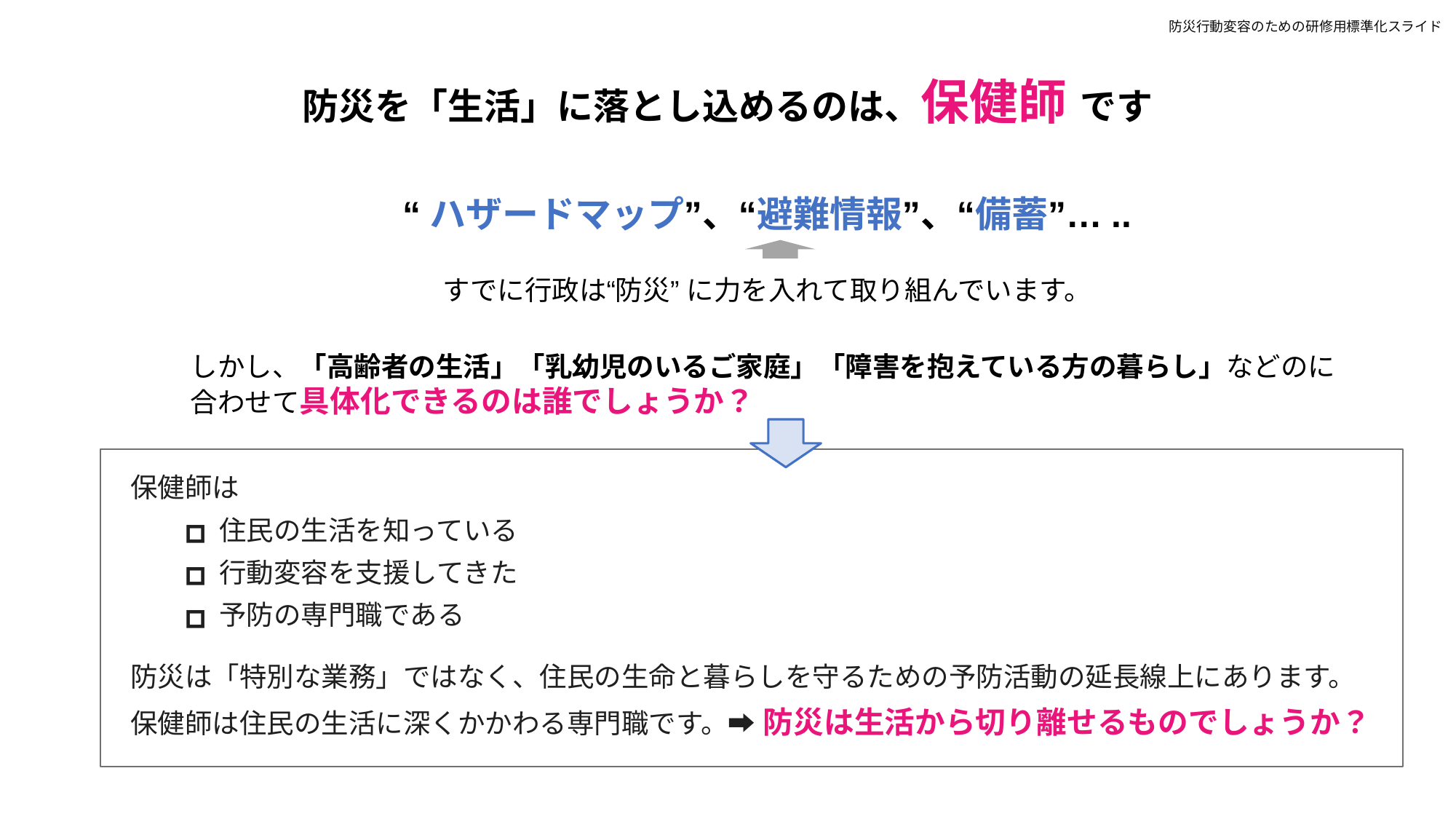

防災行動変容のための研修用標準化スライド
防災を「生活」に落とし込めるのは、保健師 です
“ハザードマップ”、“避難情報”、“備蓄”…..

すでに行政は“防災” に力を入れて取り組んでいます。

しかし、「高齢者の生活」「乳幼児のいるご家庭」「障害を抱えている方の暮らし」などのに合わせて具体化できるのは誰でしょうか？

保健師は
住民の生活を知っている
行動変容を支援してきた
予防の専門職である

防災は「特別な業務」ではなく、住民の生命と暮らしを守るための予防活動の延長線上にあります。保健師は住民の生活に深くかかわる専門職です。➡ 防災は生活から切り離せるものでしょうか？